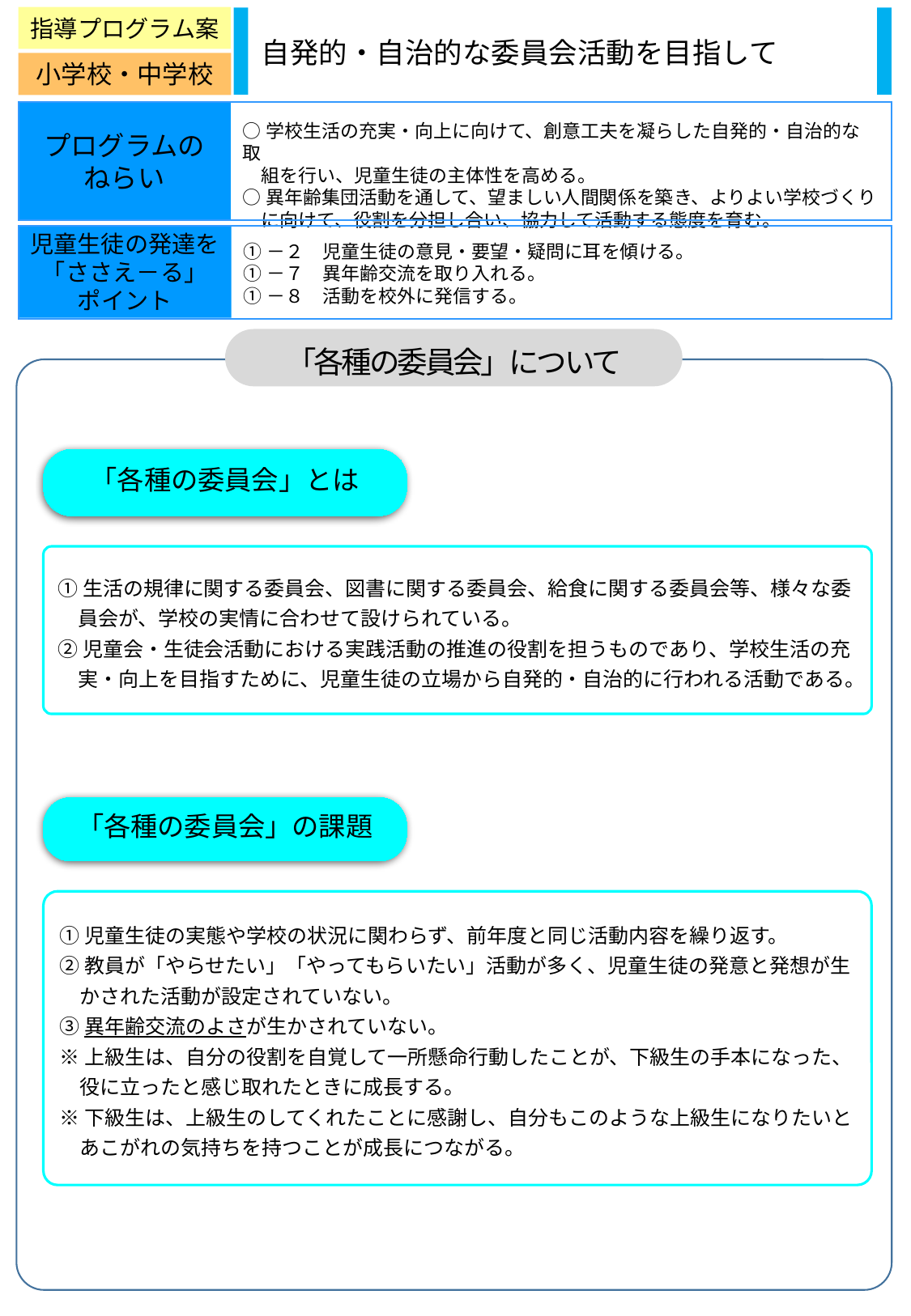

指導プログラム案

自発的・自治的な委員会活動を目指して
小学校・中学校
プログラムの
ねらい

○学校生活の充実・向上に向けて、創意工夫を凝らした自発的・自治的な取
　組を行い、児童生徒の主体性を高める。
○異年齢集団活動を通して、望ましい人間関係を築き、よりよい学校づくり
　に向けて、役割を分担し合い、協力して活動する態度を育む。

児童生徒の発達を
「ささえ－る」
ポイント
①－２　児童生徒の意見・要望・疑問に耳を傾ける。
①－７　異年齢交流を取り入れる。
①－８　活動を校外に発信する。
「各種の委員会」について

「各種の委員会」とは
①生活の規律に関する委員会、図書に関する委員会、給食に関する委員会等、様々な委
　員会が、学校の実情に合わせて設けられている。
②児童会・生徒会活動における実践活動の推進の役割を担うものであり、学校生活の充
　実・向上を目指すために、児童生徒の立場から自発的・自治的に行われる活動である。
「各種の委員会」の課題
①児童生徒の実態や学校の状況に関わらず、前年度と同じ活動内容を繰り返す。
②教員が「やらせたい」「やってもらいたい」活動が多く、児童生徒の発意と発想が生
　かされた活動が設定されていない。
③異年齢交流のよさが生かされていない。
※上級生は、自分の役割を自覚して一所懸命行動したことが、下級生の手本になった、
　役に立ったと感じ取れたときに成長する。
※下級生は、上級生のしてくれたことに感謝し、自分もこのような上級生になりたいと
　あこがれの気持ちを持つことが成長につながる。